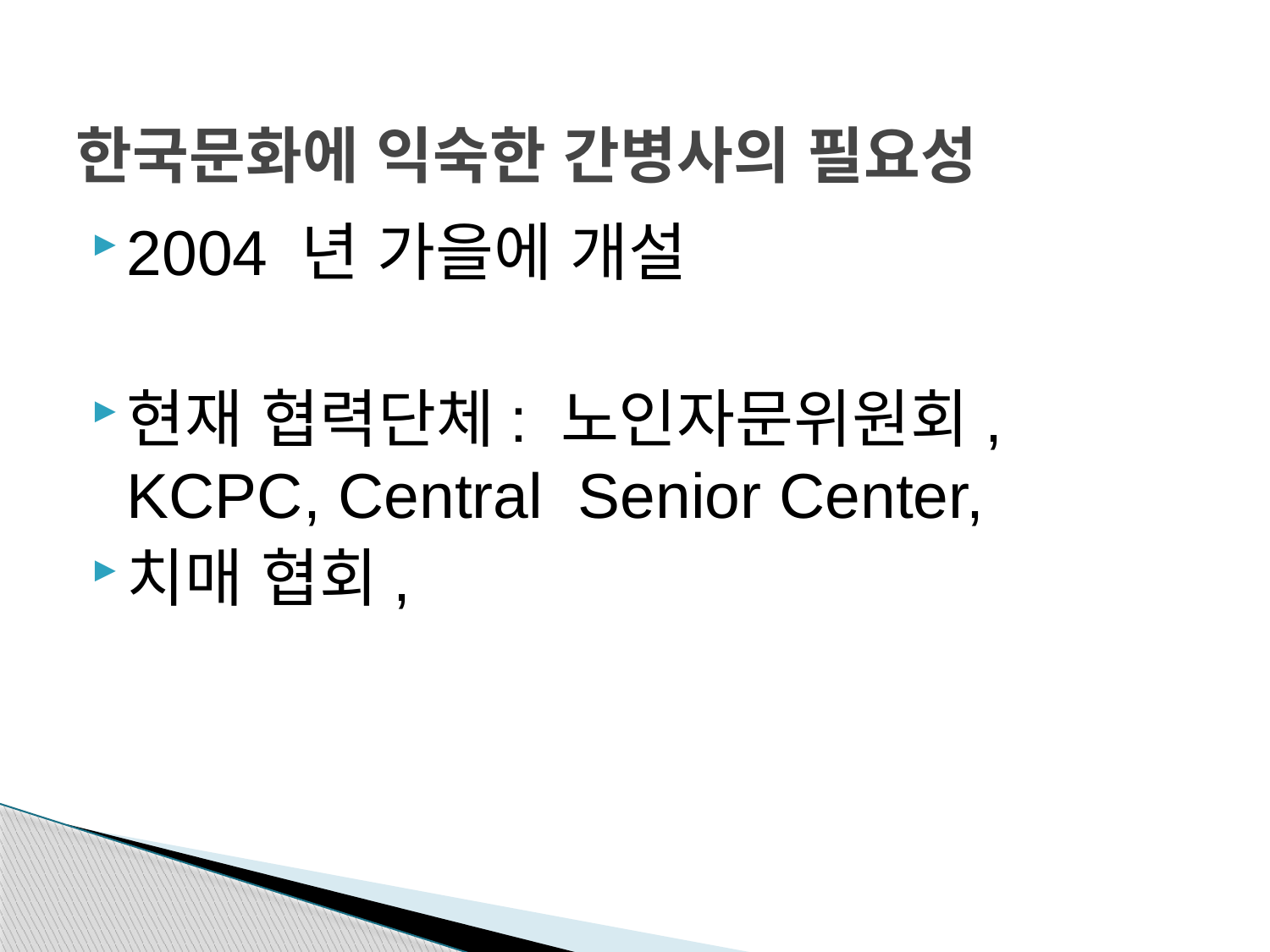

# 한국문화에 익숙한 간병사의 필요성
2004 년 가을에 개설

현재 협력단체: 노인자문위원회, KCPC, Central  Senior Center,
치매 협회,